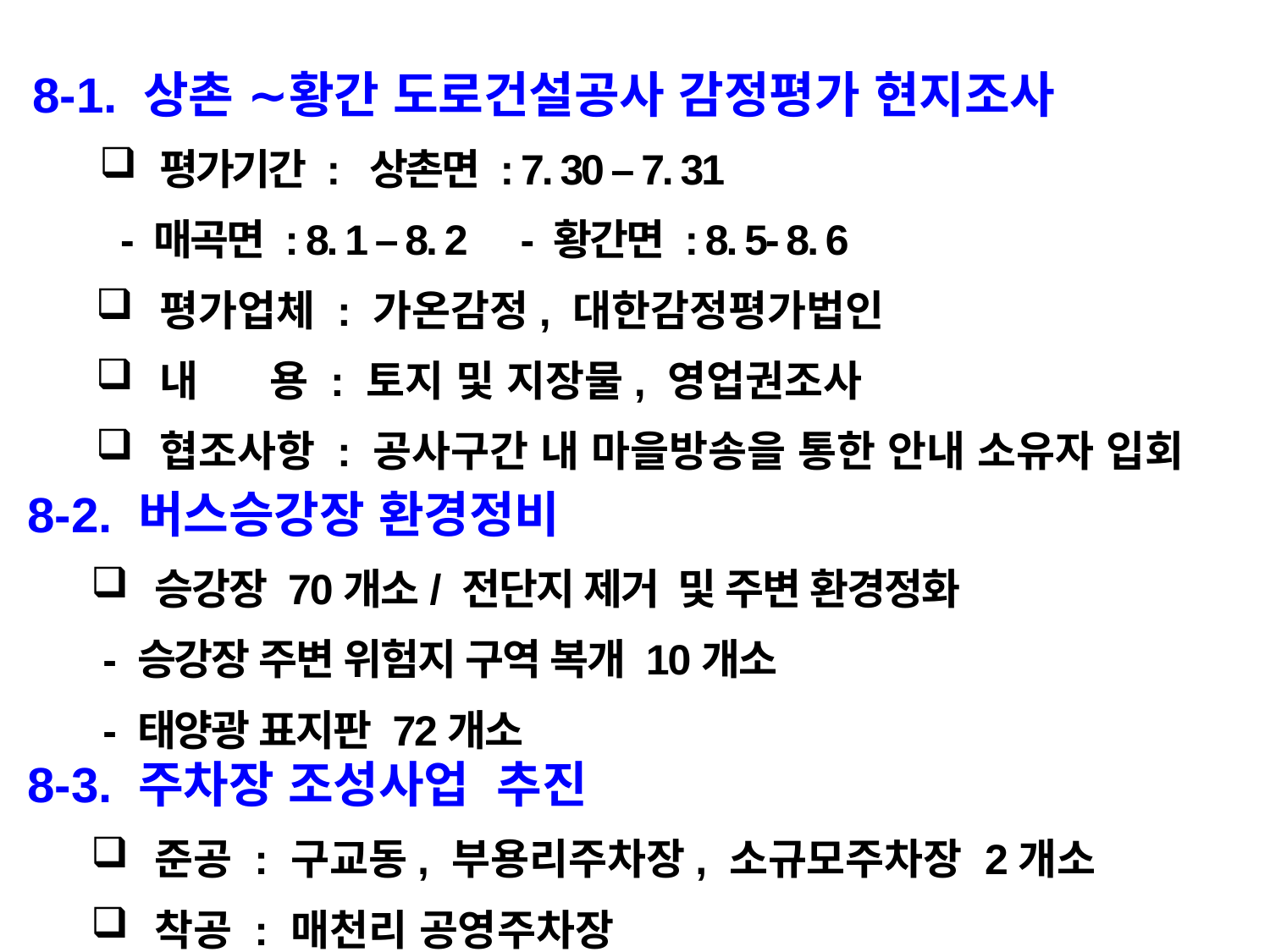

8-1. 상촌 ∼황간 도로건설공사 감정평가 현지조사
평가기간 :  상촌면 : 7. 30 – 7. 31
  - 매곡면 : 8. 1 – 8. 2      - 황간면 : 8. 5- 8. 6
평가업체 : 가온감정, 대한감정평가법인
내      용 : 토지 및 지장물, 영업권조사
협조사항 : 공사구간 내 마을방송을 통한 안내 소유자 입회

8-2. 버스승강장 환경정비
승강장 70개소/ 전단지 제거  및 주변 환경정화
 - 승강장 주변 위험지 구역 복개 10개소
 - 태양광 표지판 72개소
8-3. 주차장 조성사업  추진
준공 : 구교동, 부용리주차장, 소규모주차장 2개소
착공 : 매천리 공영주차장